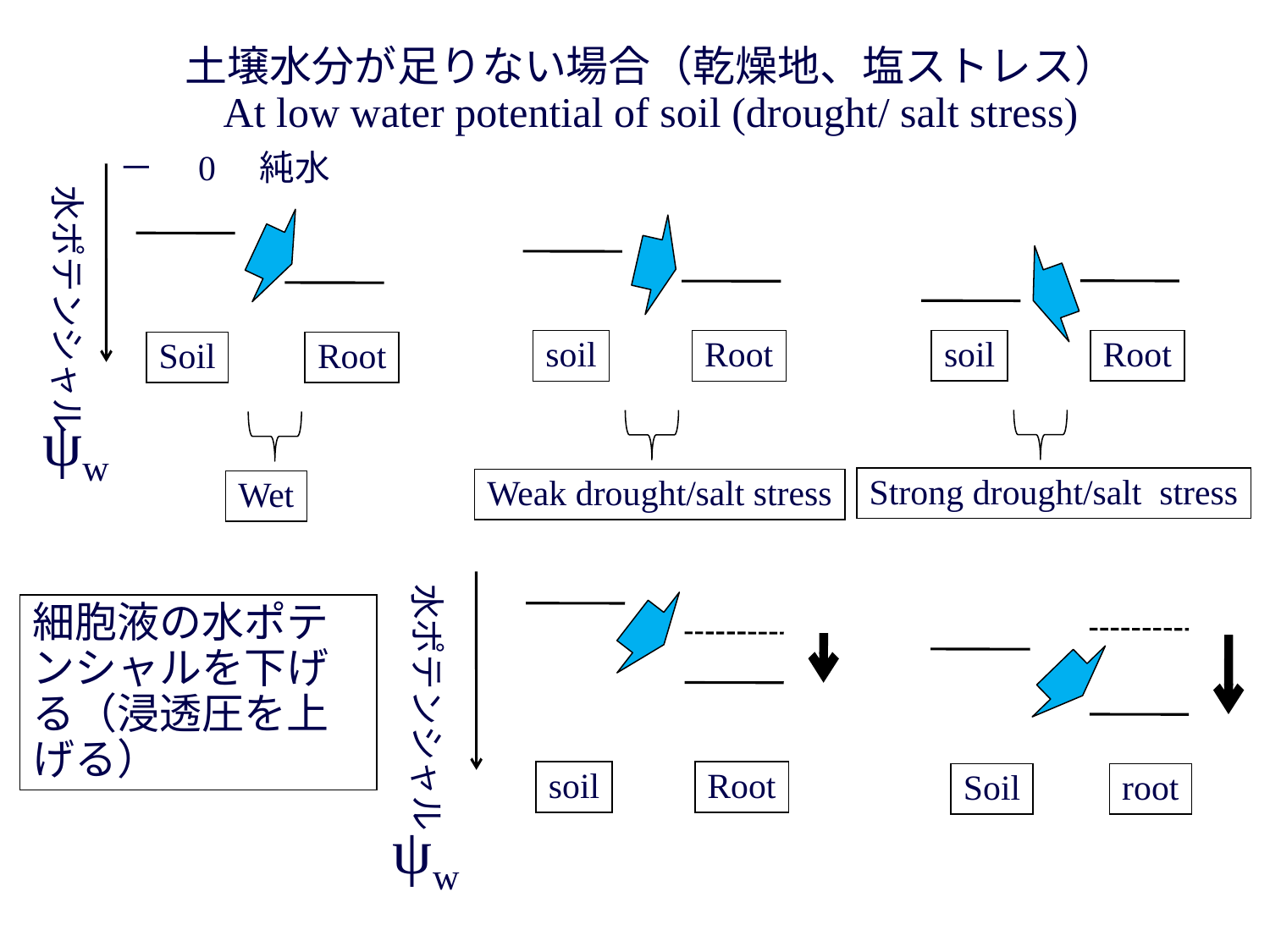

土壌水分が足りない場合（乾燥地、塩ストレス）
At low water potential of soil (drought/ salt stress)
－　0　純水
水ポテンシャル
Soil
Root

Wet

soil
Root

Strong drought/salt  stress
soil
Root

Weak drought/salt stress
ψw
水ポテンシャル

soil
Root
Soil
root
ψw
細胞液の水ポテンシャルを下げる（浸透圧を上げる）